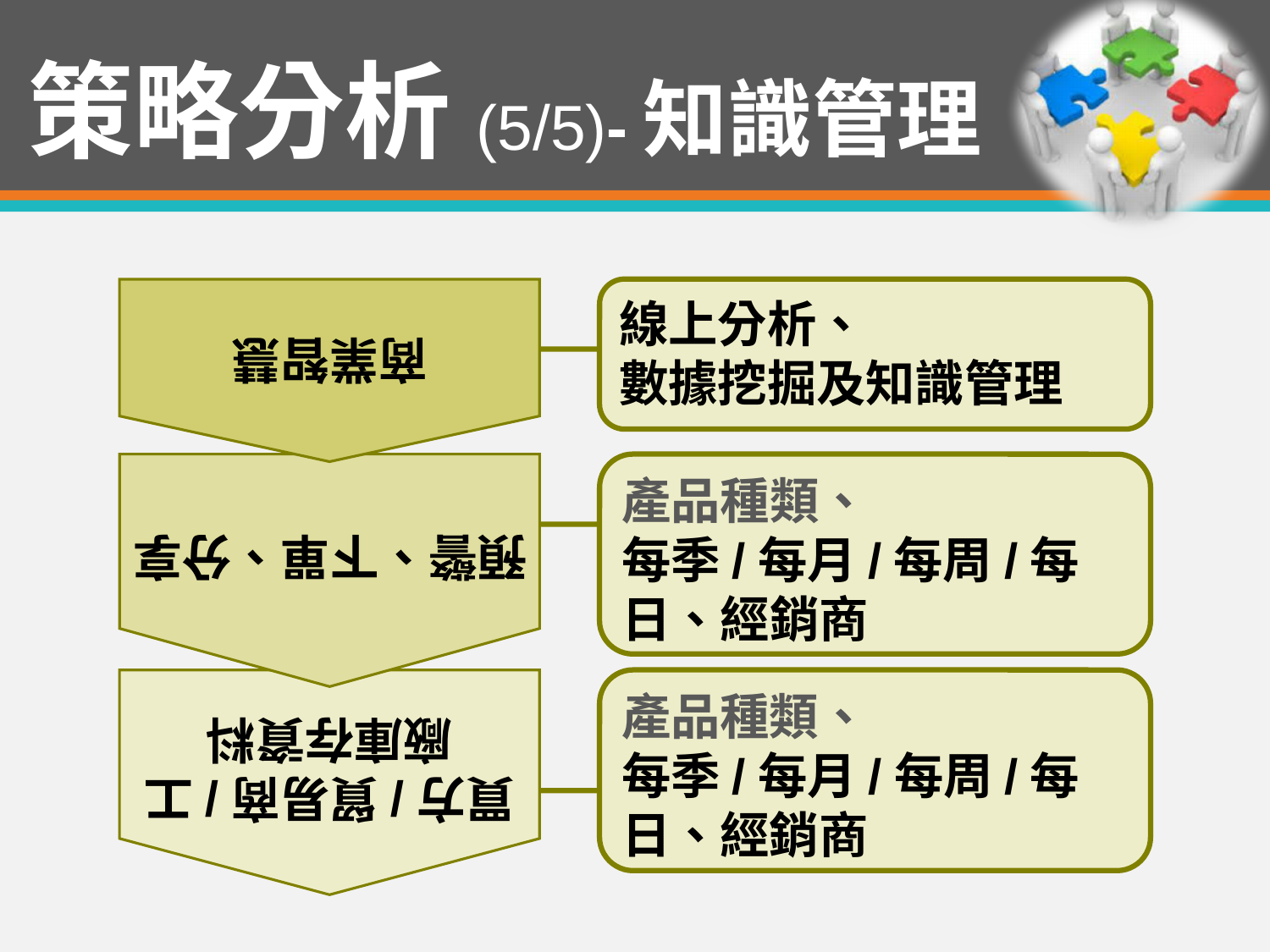

# 策略分析(5/5)-知識管理

商業智慧

線上分析、
數據挖掘及知識管理

預警、下單、分享

產品種類、
每季/每月/每周/每日、經銷商

買方/貿易商/工廠庫存資料

產品種類、
每季/每月/每周/每日、經銷商